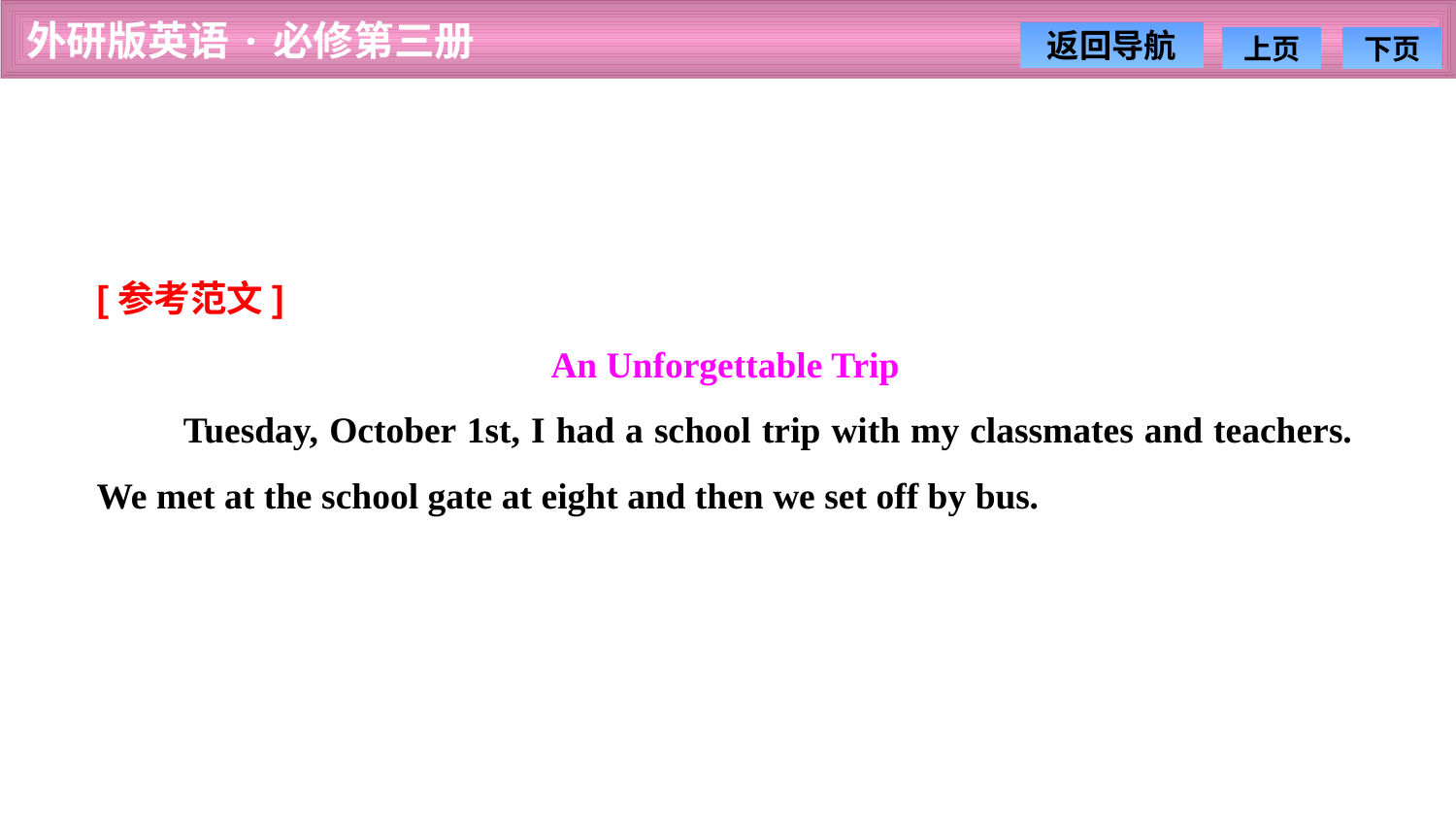

[参考范文]
An Unforgettable Trip
        Tuesday, October 1st, I had a school trip with my classmates and teachers. We met at the school gate at eight and then we set off by bus.